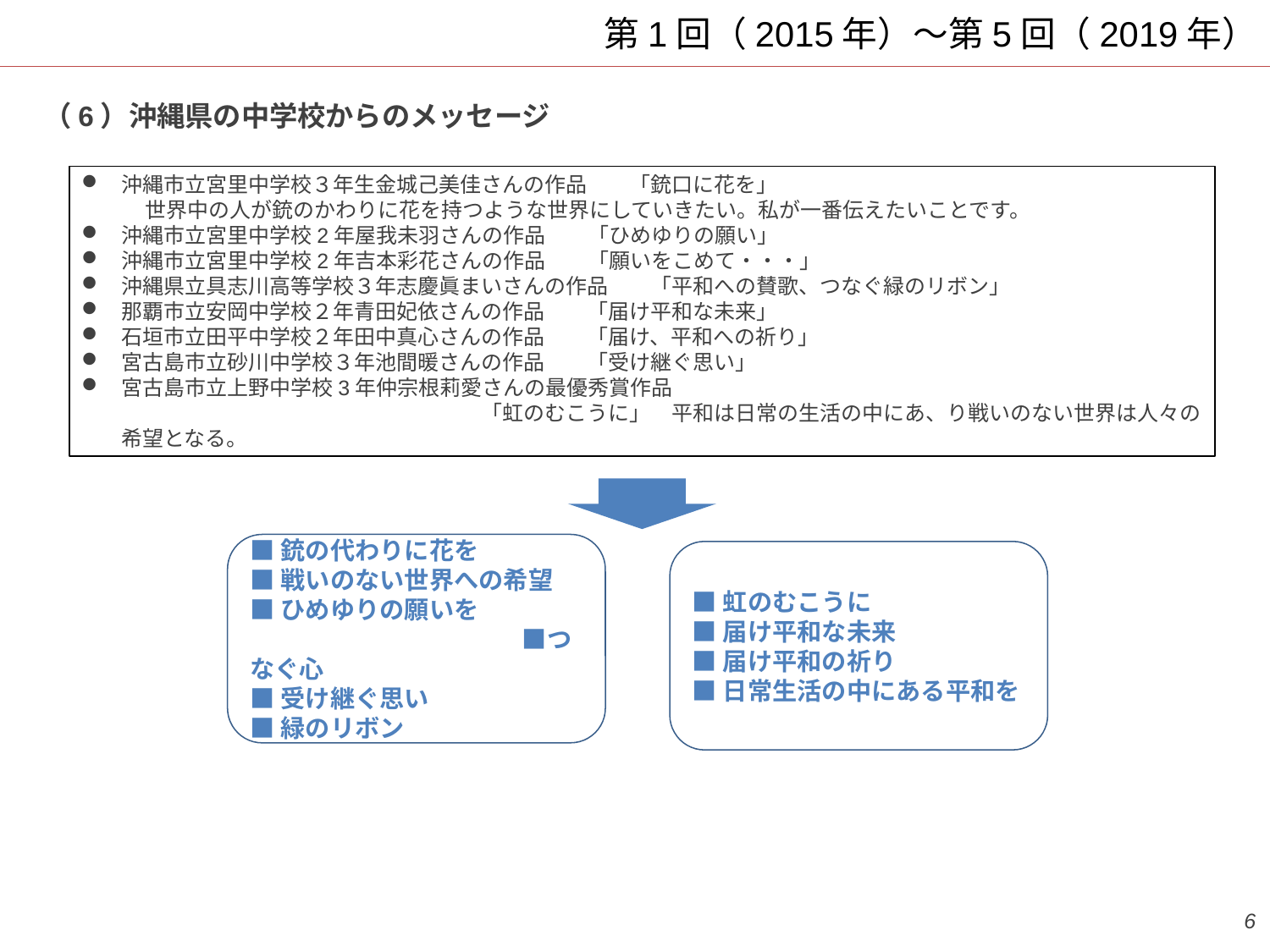

# 第1回（2015年）～第5回（2019年）
（6）沖縄県の中学校からのメッセージ
沖縄市立宮里中学校３年生金城己美佳さんの作品　　「銃口に花を」
　　　世界中の人が銃のかわりに花を持つような世界にしていきたい。私が一番伝えたいことです。
沖縄市立宮里中学校2年屋我未羽さんの作品　　「ひめゆりの願い」
沖縄市立宮里中学校2年吉本彩花さんの作品　　「願いをこめて・・・」
沖縄県立具志川高等学校３年志慶眞まいさんの作品　　「平和への賛歌、つなぐ緑のリボン」
那覇市立安岡中学校２年青田妃依さんの作品　　「届け平和な未来」
石垣市立田平中学校２年田中真心さんの作品　　「届け、平和への祈り」
宮古島市立砂川中学校３年池間暖さんの作品　　「受け継ぐ思い」
宮古島市立上野中学校3年仲宗根莉愛さんの最優秀賞作品　　　　　　　　　　　　　　　　　　　　　　　　　　　　　　　　　　　　　　　　　　「虹のむこうに」　平和は日常の生活の中にあ、り戦いのない世界は人々の希望となる。

■銃の代わりに花を
■戦いのない世界への希望
■ひめゆりの願いを　　　　　　　　　　　　　　　■つなぐ心
■受け継ぐ思い
■緑のリボン
■虹のむこうに
■届け平和な未来
■届け平和の祈り
■日常生活の中にある平和を